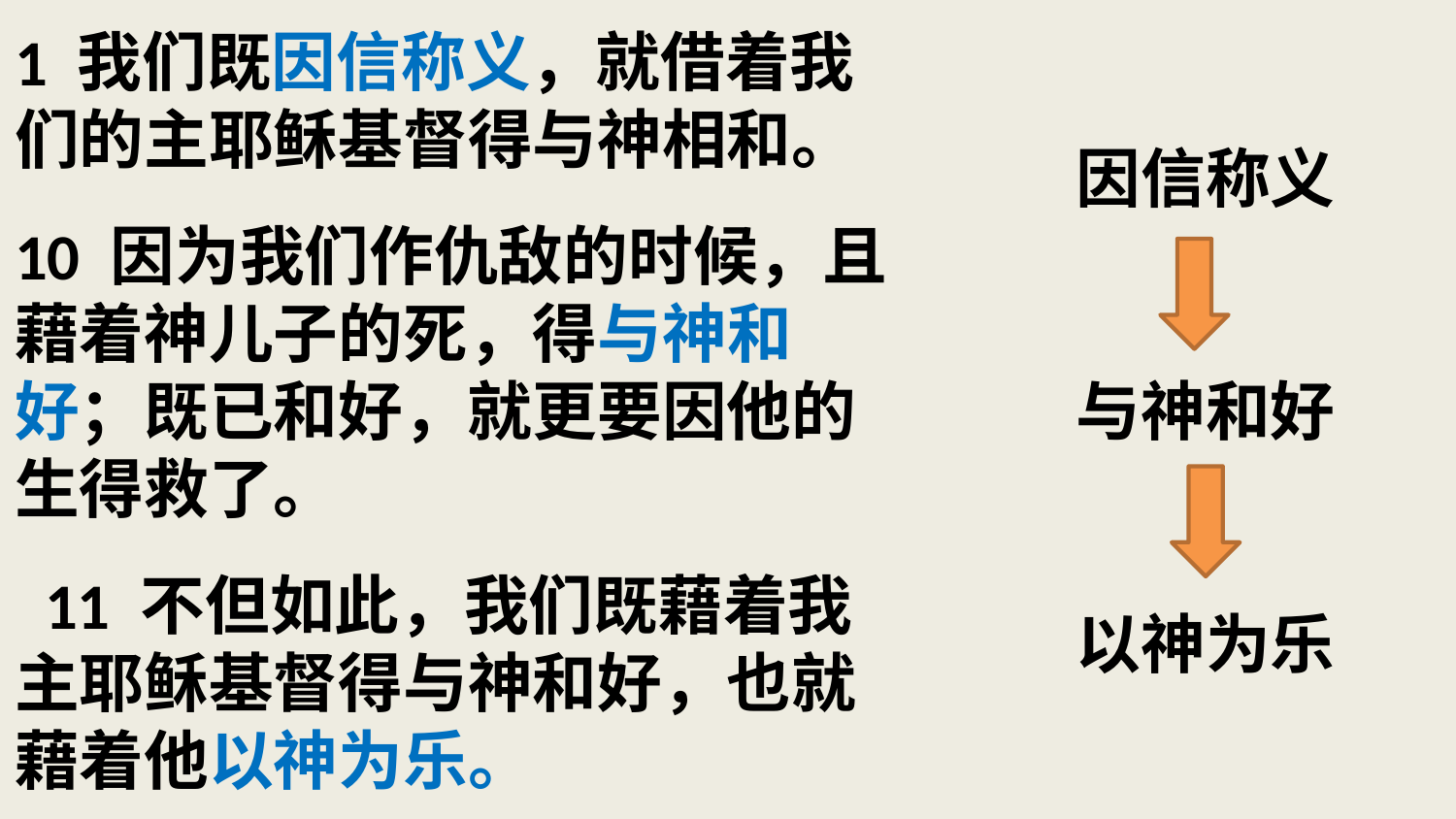

# 1 我们既因信称义，就借着我们的主耶稣基督得与神相和。 10 因为我们作仇敌的时候，且藉着神儿子的死，得与神和好；既已和好，就更要因他的生得救了。 11 不但如此，我们既藉着我主耶稣基督得与神和好，也就藉着他以神为乐。
因信称义

与神和好

以神为乐